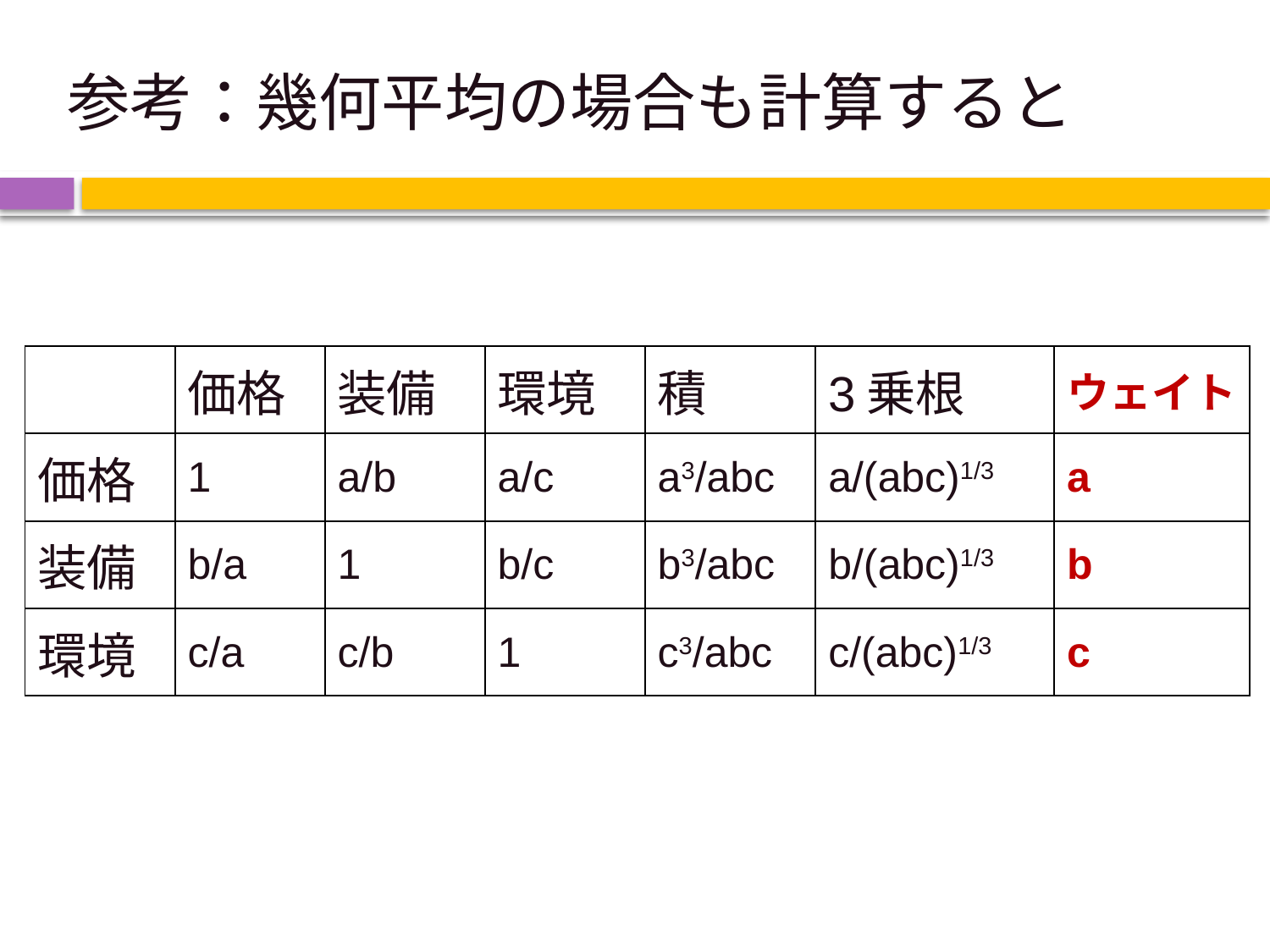

# 参考：幾何平均の場合も計算すると

|  | 価格 | 装備 | 環境 | 積 | 3乗根 | ウェイト |
| --- | --- | --- | --- | --- | --- | --- |
| 価格 | 1 | a/b | a/c | a3/abc | a/(abc)1/3 | a |
| 装備 | b/a | 1 | b/c | b3/abc | b/(abc)1/3 | b |
| 環境 | c/a | c/b | 1 | c3/abc | c/(abc)1/3 | c |